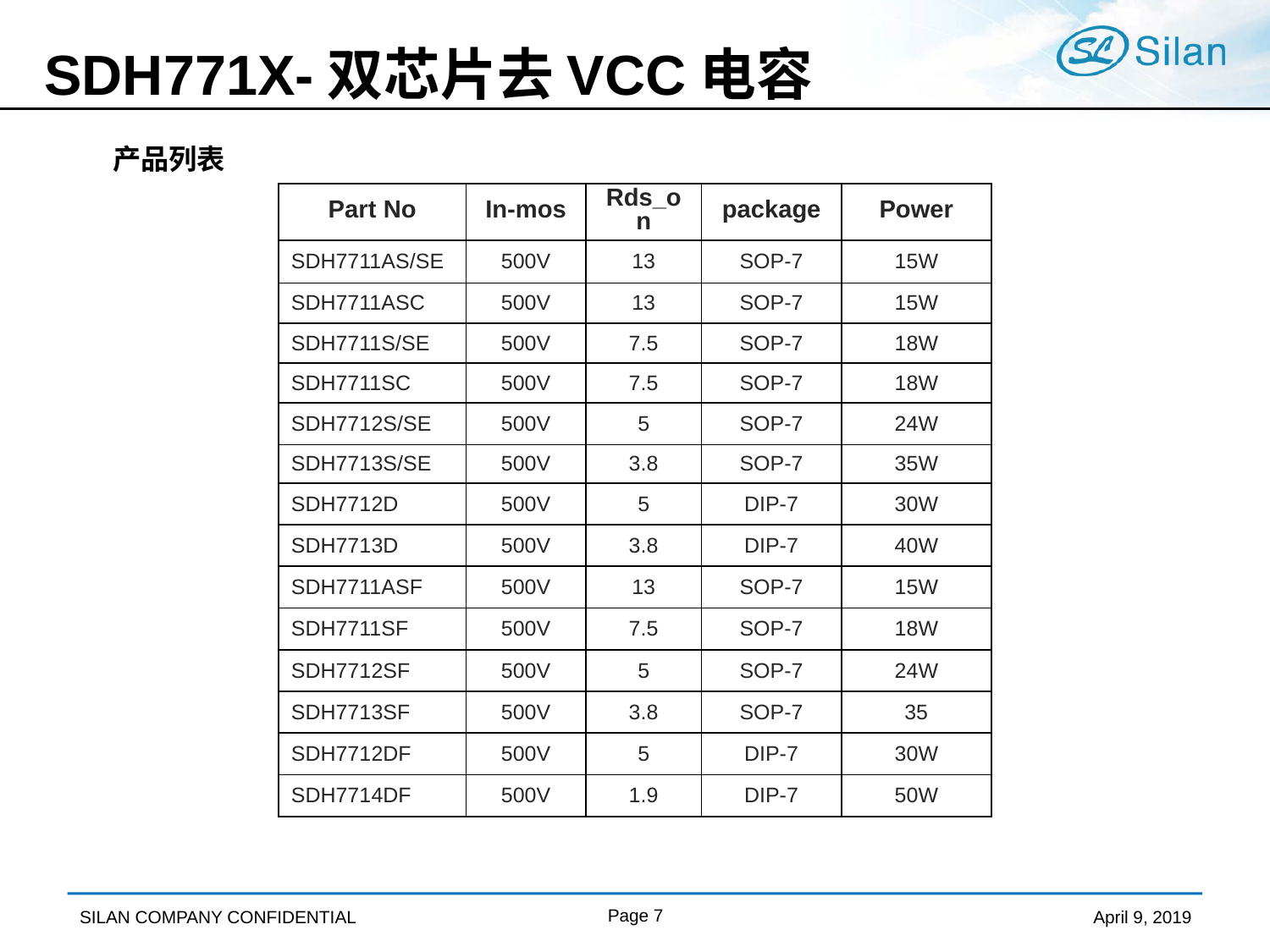

# SDH771X-双芯片去VCC电容
产品列表
| Part No | In-mos | Rds\_on | package | Power |
| --- | --- | --- | --- | --- |
| SDH7711AS/SE | 500V | 13 | SOP-7 | 15W |
| SDH7711ASC | 500V | 13 | SOP-7 | 15W |
| SDH7711S/SE | 500V | 7.5 | SOP-7 | 18W |
| SDH7711SC | 500V | 7.5 | SOP-7 | 18W |
| SDH7712S/SE | 500V | 5 | SOP-7 | 24W |
| SDH7713S/SE | 500V | 3.8 | SOP-7 | 35W |
| SDH7712D | 500V | 5 | DIP-7 | 30W |
| SDH7713D | 500V | 3.8 | DIP-7 | 40W |
| SDH7711ASF | 500V | 13 | SOP-7 | 15W |
| SDH7711SF | 500V | 7.5 | SOP-7 | 18W |
| SDH7712SF | 500V | 5 | SOP-7 | 24W |
| SDH7713SF | 500V | 3.8 | SOP-7 | 35 |
| SDH7712DF | 500V | 5 | DIP-7 | 30W |
| SDH7714DF | 500V | 1.9 | DIP-7 | 50W |
Page 7
April 9, 2019